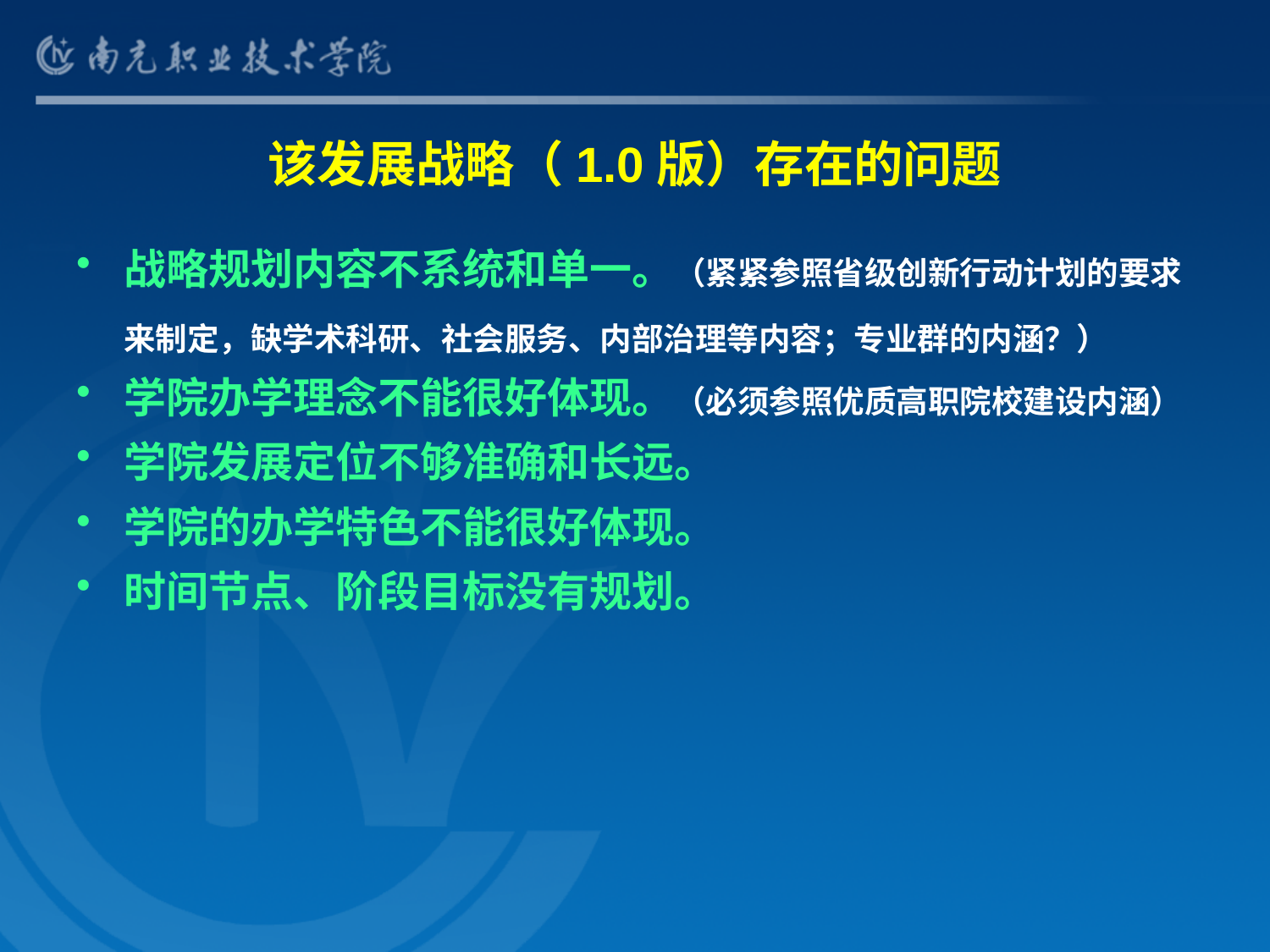

# 该发展战略（1.0版）存在的问题
战略规划内容不系统和单一。（紧紧参照省级创新行动计划的要求来制定，缺学术科研、社会服务、内部治理等内容；专业群的内涵？）
学院办学理念不能很好体现。（必须参照优质高职院校建设内涵）
学院发展定位不够准确和长远。
学院的办学特色不能很好体现。
时间节点、阶段目标没有规划。